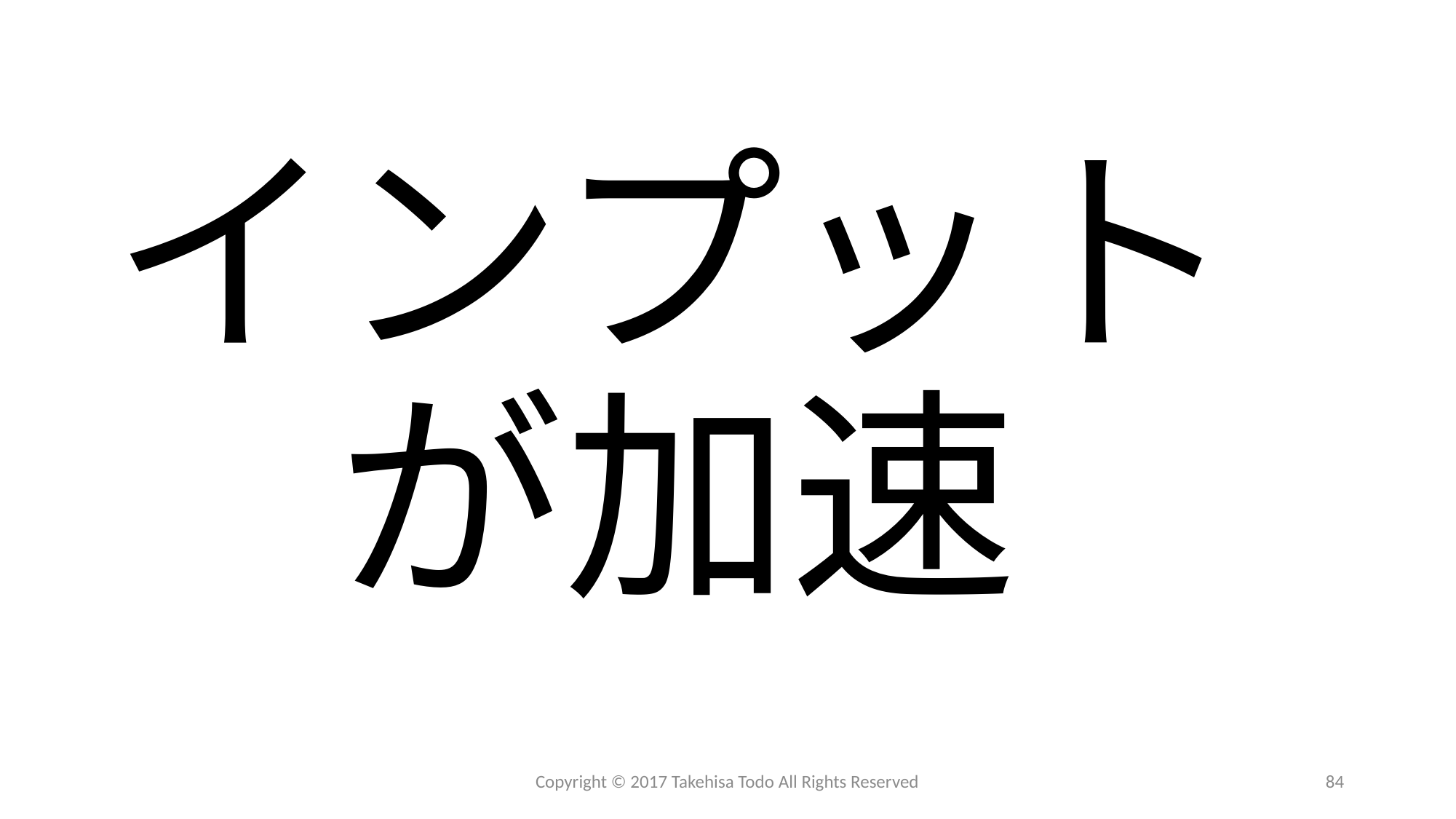

# インプット 　が加速
Copyright © 2017 Takehisa Todo All Rights Reserved
84